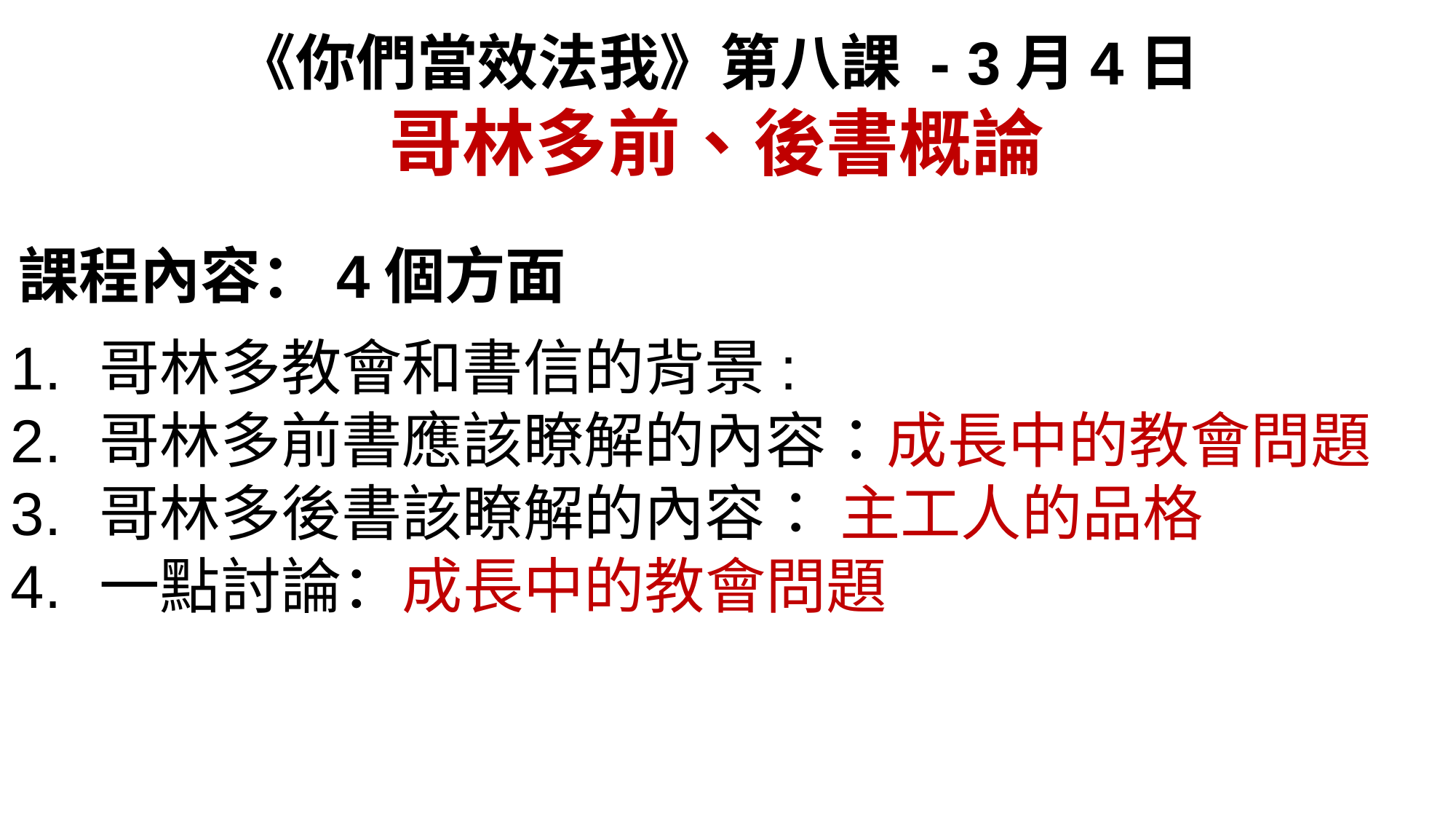

《你們當效法我》第八課 - 3月4日
哥林多前、後書概論
課程內容：4個方面
哥林多教會和書信的背景:
哥林多前書應該瞭解的內容：成長中的教會問題
哥林多後書該瞭解的內容： 主工人的品格
一點討論：成長中的教會問題